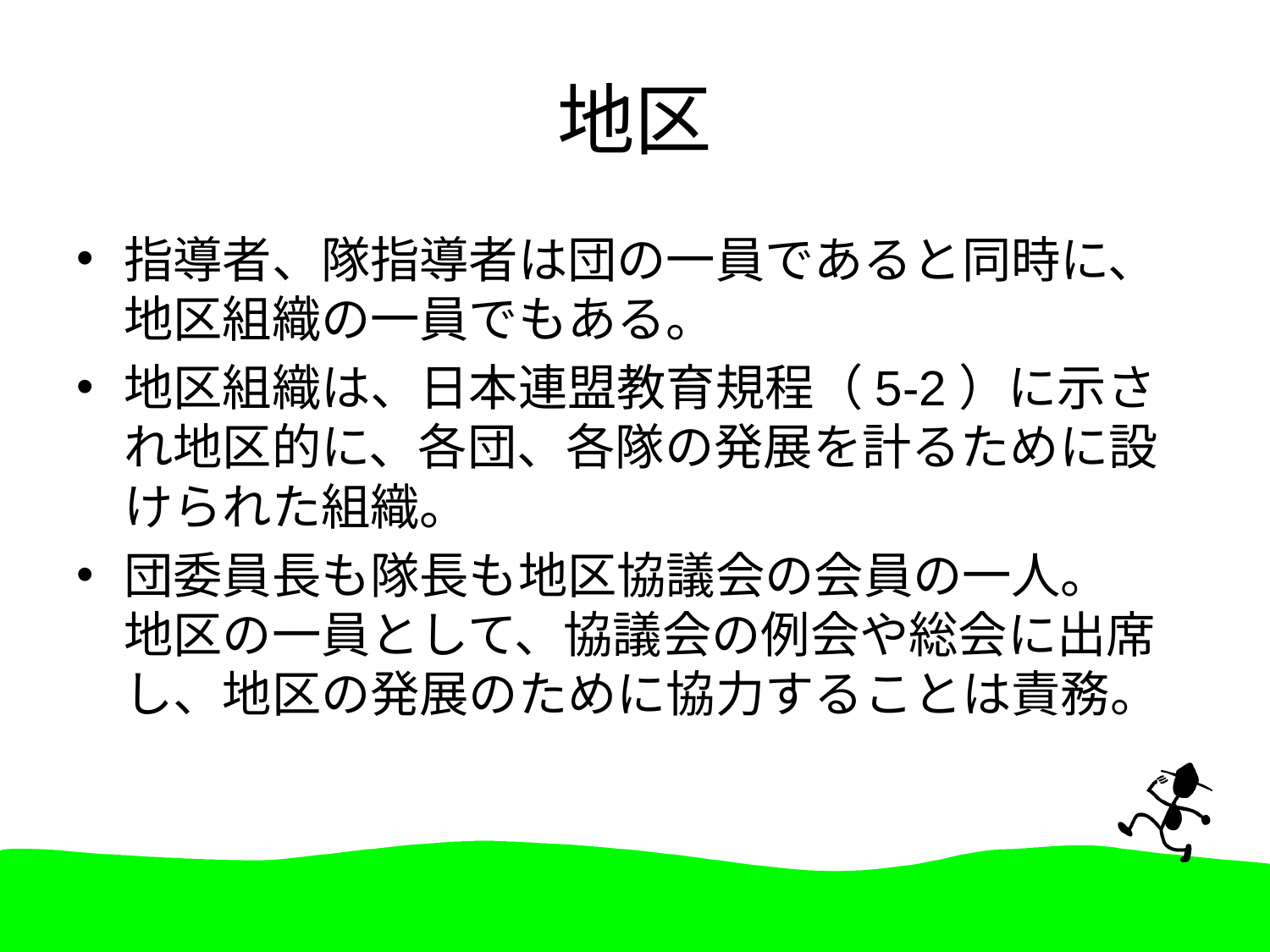

# 地区
指導者、隊指導者は団の一員であると同時に、地区組織の一員でもある。
地区組織は、日本連盟教育規程（5-2）に示され地区的に、各団、各隊の発展を計るために設けられた組織。
団委員長も隊長も地区協議会の会員の一人。　地区の一員として、協議会の例会や総会に出席し、地区の発展のために協力することは責務。